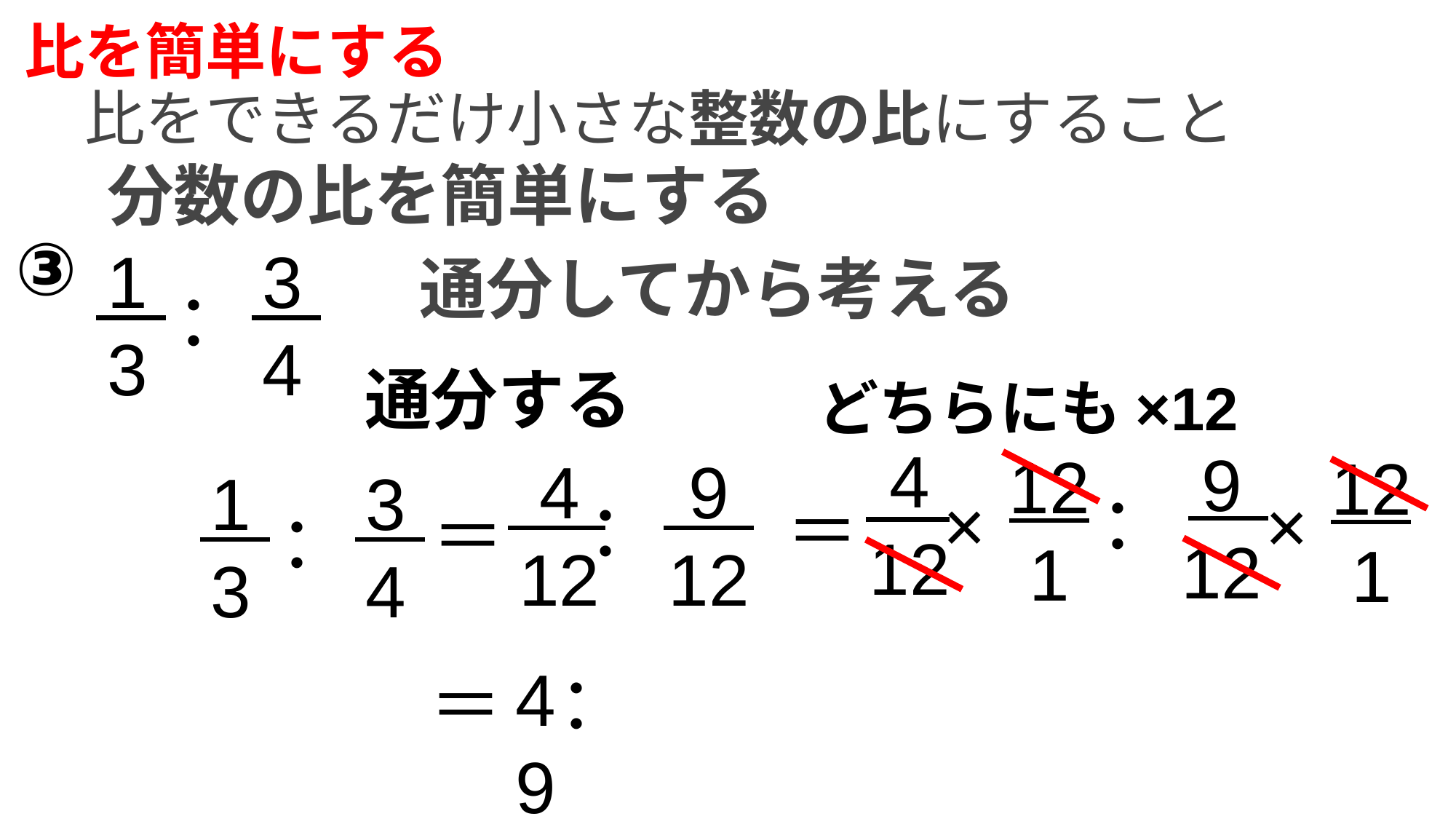

比を簡単にする
比をできるだけ小さな整数の比にすること
分数の比を簡単にする
③
13
34
：
通分してから考える
通分する
どちらにも×12
 4
12
 9
12
12
 1
12
 1
：
×
＝
 4
12
 9
12
：
13
34
：
×
＝
4　9
：
＝